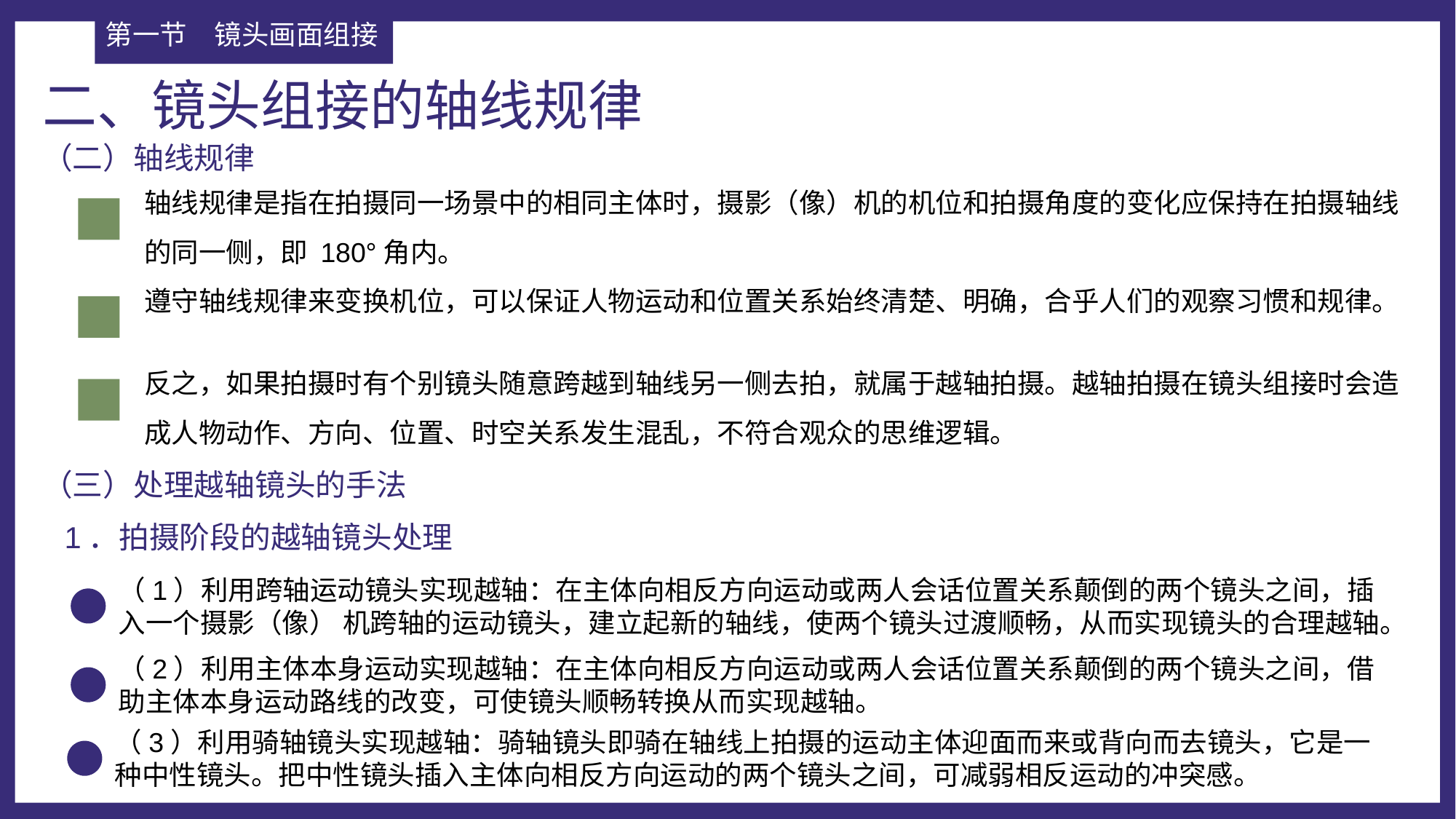

第一节	镜头画面组接
二、镜头组接的轴线规律
（二）轴线规律
轴线规律是指在拍摄同一场景中的相同主体时，摄影（像）机的机位和拍摄角度的变化应保持在拍摄轴线的同一侧，即 180°角内。

遵守轴线规律来变换机位，可以保证人物运动和位置关系始终清楚、明确，合乎人们的观察习惯和规律。

反之，如果拍摄时有个别镜头随意跨越到轴线另一侧去拍，就属于越轴拍摄。越轴拍摄在镜头组接时会造成人物动作、方向、位置、时空关系发生混乱，不符合观众的思维逻辑。

（三）处理越轴镜头的手法
1．拍摄阶段的越轴镜头处理
（1）利用跨轴运动镜头实现越轴：在主体向相反方向运动或两人会话位置关系颠倒的两个镜头之间，插入一个摄影（像） 机跨轴的运动镜头，建立起新的轴线，使两个镜头过渡顺畅，从而实现镜头的合理越轴。

（2）利用主体本身运动实现越轴：在主体向相反方向运动或两人会话位置关系颠倒的两个镜头之间，借助主体本身运动路线的改变，可使镜头顺畅转换从而实现越轴。

（3）利用骑轴镜头实现越轴：骑轴镜头即骑在轴线上拍摄的运动主体迎面而来或背向而去镜头，它是一种中性镜头。把中性镜头插入主体向相反方向运动的两个镜头之间，可减弱相反运动的冲突感。